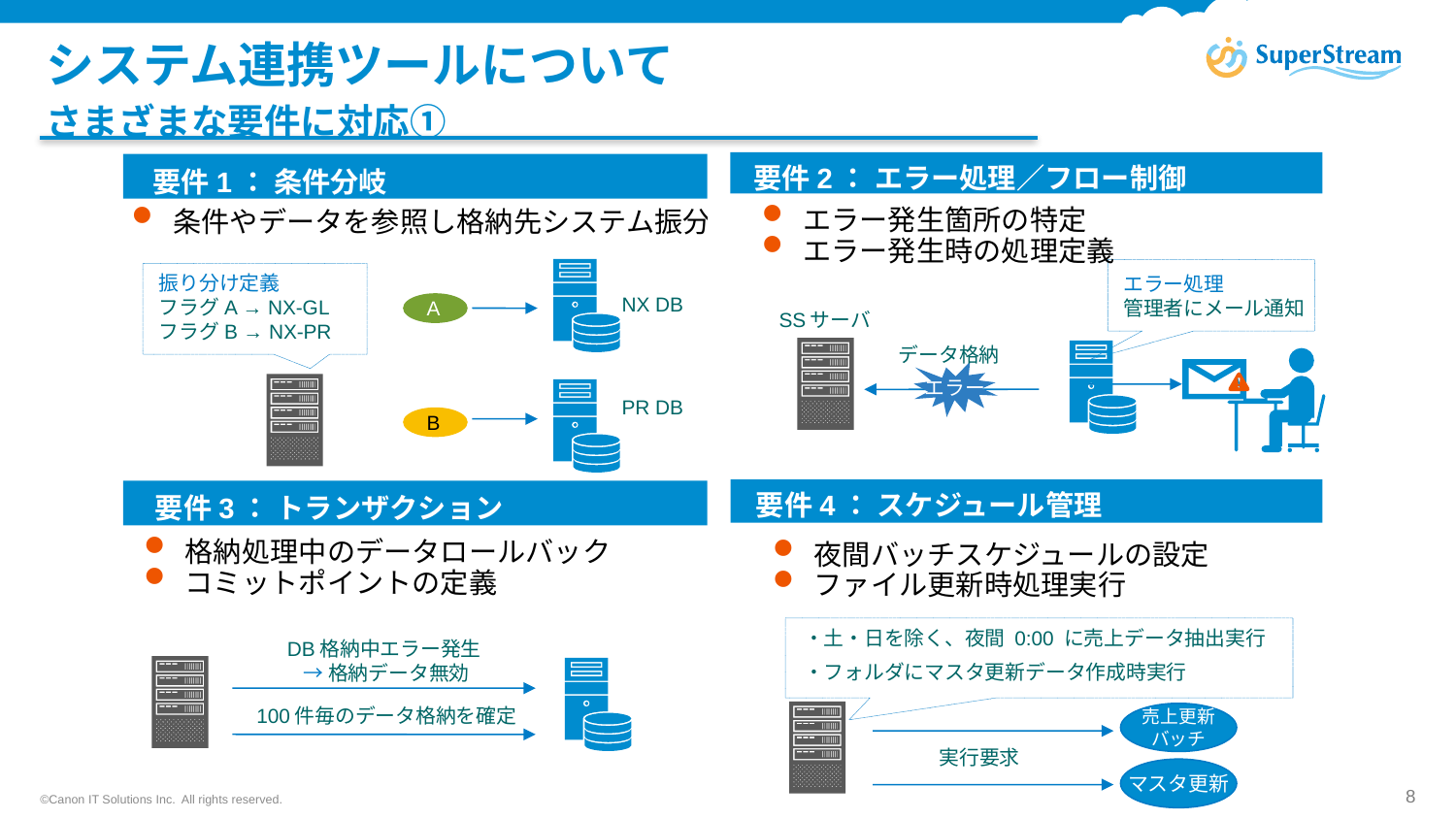

# システム連携ツールについて
さまざまな要件に対応①

要件2： エラー処理／フロー制御

要件1： 条件分岐
 条件やデータを参照し格納先システム振分

振り分け定義
フラグA → NX-GL
フラグB → NX-PR
NX DB
A

PR DB
B

 エラー発生箇所の特定
 エラー発生時の処理定義

エラー処理
管理者にメール通知
SSサーバ
データ格納

エラー

要件4： スケジュール管理

 夜間バッチスケジュールの設定
 ファイル更新時処理実行

・土・日を除く、夜間 0:00 に売上データ抽出実行
・フォルダにマスタ更新データ作成時実行
売上更新
バッチ

実行要求
マスタ更新

要件3： トランザクション処理
 格納処理中のデータロールバック
 コミットポイントの定義
DB格納中エラー発生
→ 格納データ無効

100件毎のデータ格納を確定

©Canon IT Solutions Inc.  All rights reserved.

©Canon IT Solutions Inc.  All rights reserved.
8